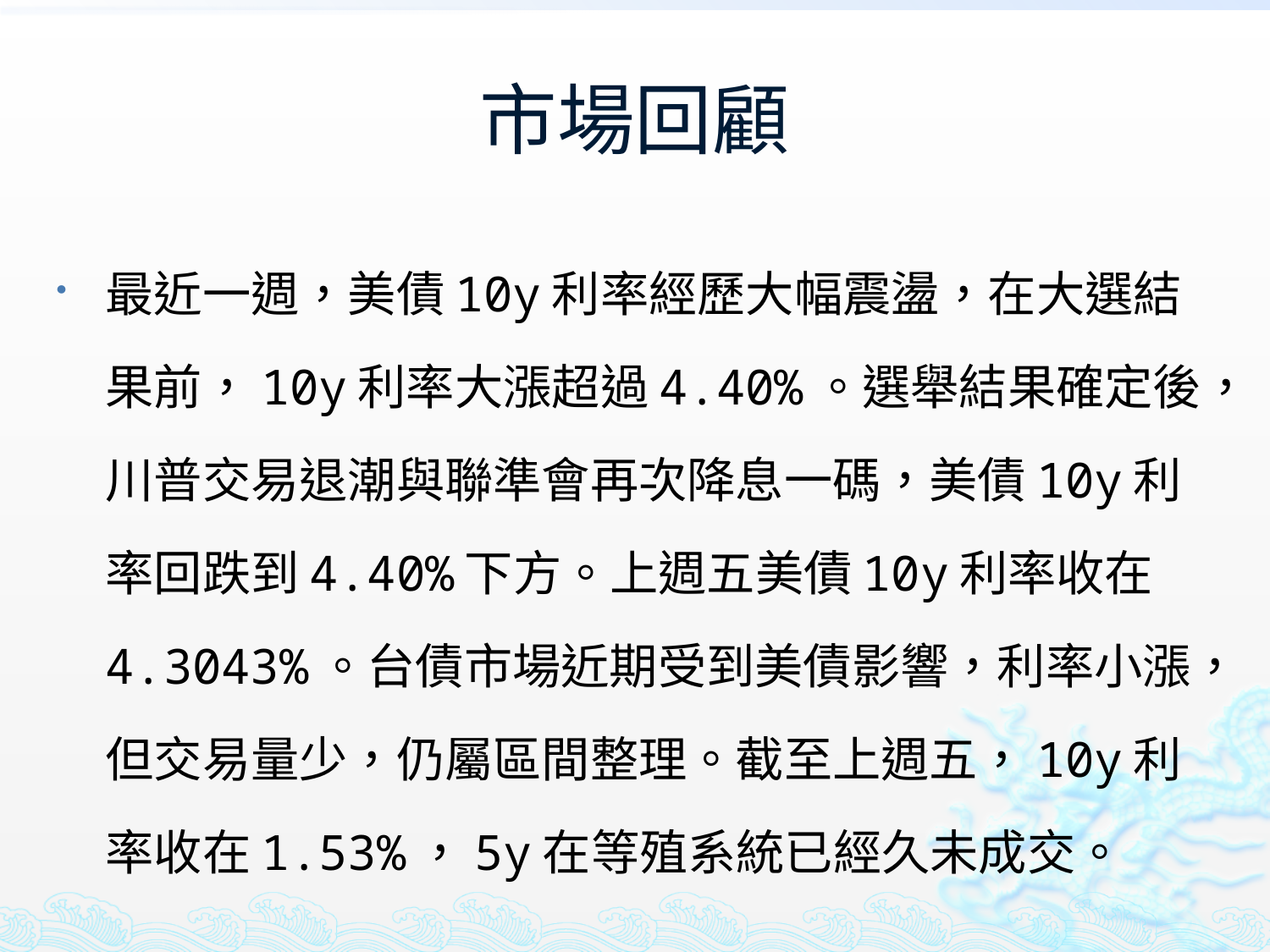

# 市場回顧
最近一週，美債10y利率經歷大幅震盪，在大選結果前，10y利率大漲超過4.40%。選舉結果確定後，川普交易退潮與聯準會再次降息一碼，美債10y利率回跌到4.40%下方。上週五美債10y利率收在4.3043%。台債市場近期受到美債影響，利率小漲，但交易量少，仍屬區間整理。截至上週五，10y利率收在1.53%，5y在等殖系統已經久未成交。